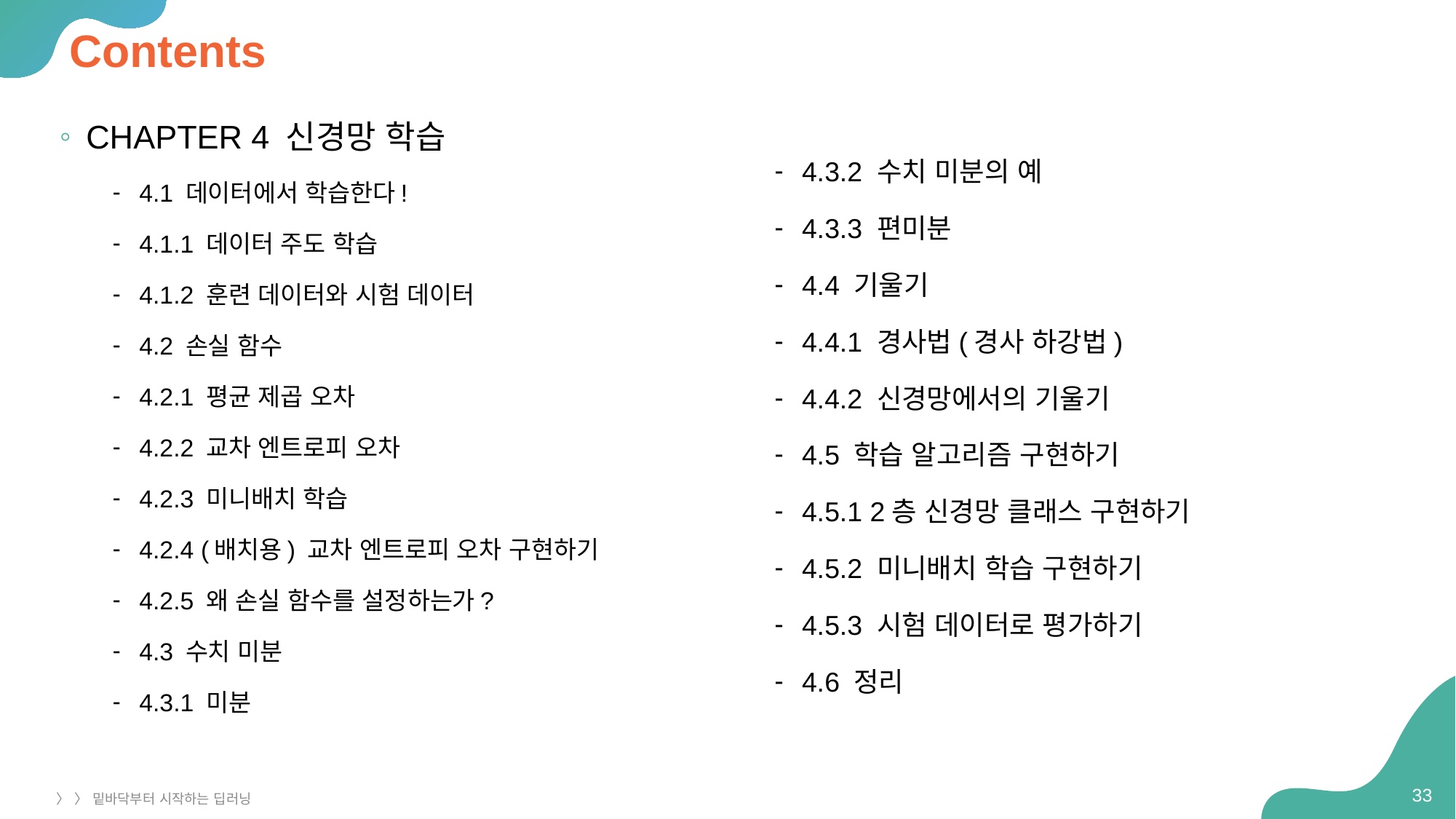

# Contents
CHAPTER 4 신경망 학습
4.1 데이터에서 학습한다!
4.1.1 데이터 주도 학습
4.1.2 훈련 데이터와 시험 데이터
4.2 손실 함수
4.2.1 평균 제곱 오차
4.2.2 교차 엔트로피 오차
4.2.3 미니배치 학습
4.2.4 (배치용) 교차 엔트로피 오차 구현하기
4.2.5 왜 손실 함수를 설정하는가?
4.3 수치 미분
4.3.1 미분

4.3.2 수치 미분의 예
4.3.3 편미분
4.4 기울기
4.4.1 경사법(경사 하강법)
4.4.2 신경망에서의 기울기
4.5 학습 알고리즘 구현하기
4.5.1 2층 신경망 클래스 구현하기
4.5.2 미니배치 학습 구현하기
4.5.3 시험 데이터로 평가하기
4.6 정리

33
〉 〉 밑바닥부터 시작하는 딥러닝